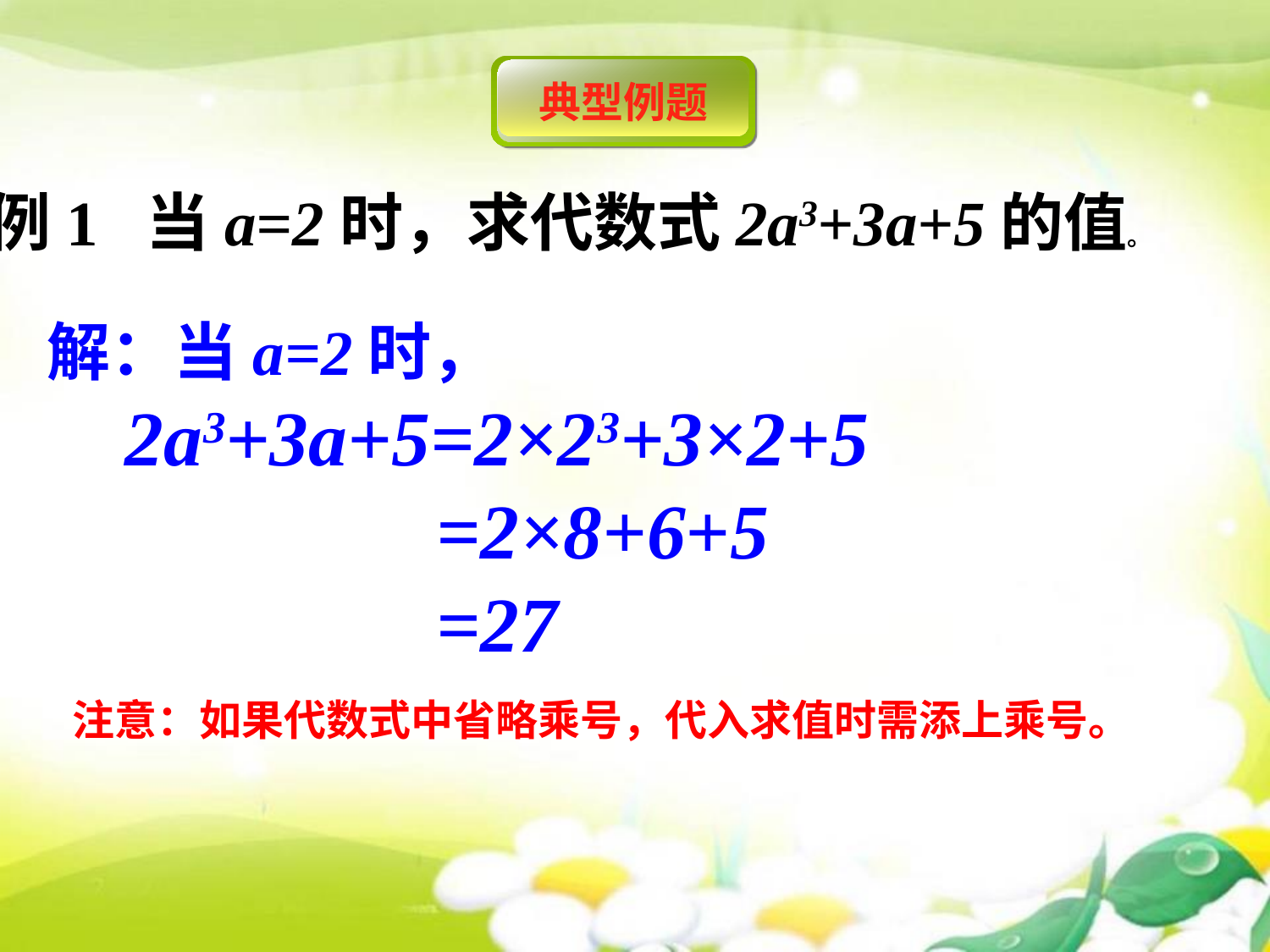

典型例题
例1     当a=2时，求代数式2a3+3a+5的值。

解：当a=2时，
    2a3+3a+5=2×23+3×2+5
                    =2×8+6+5
                    =27

注意：如果代数式中省略乘号，代入求值时需添上乘号。